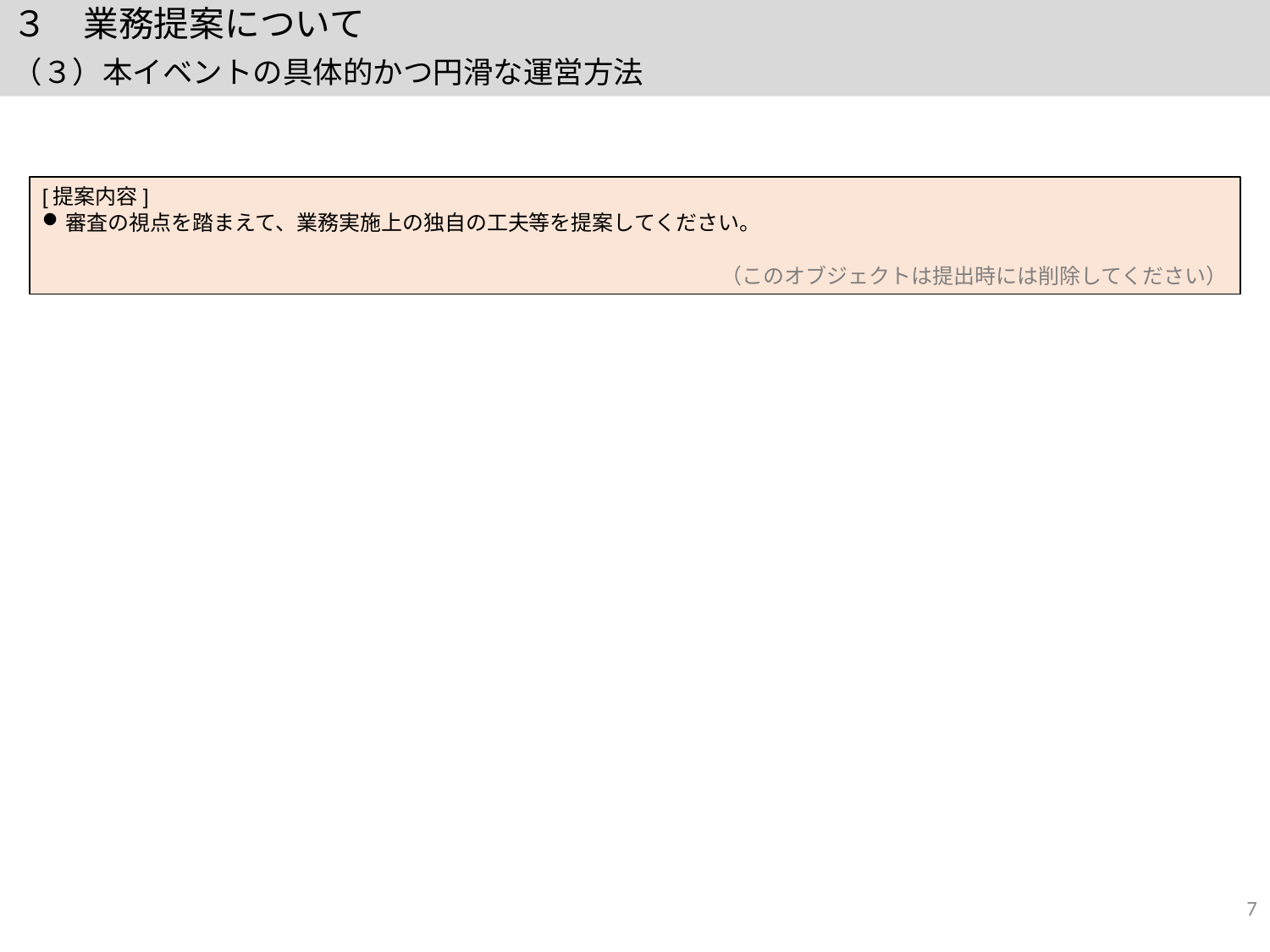

３　業務提案について
（３）本イベントの具体的かつ円滑な運営方法
[提案内容]
審査の視点を踏まえて、業務実施上の独自の工夫等を提案してください。

（このオブジェクトは提出時には削除してください）
7